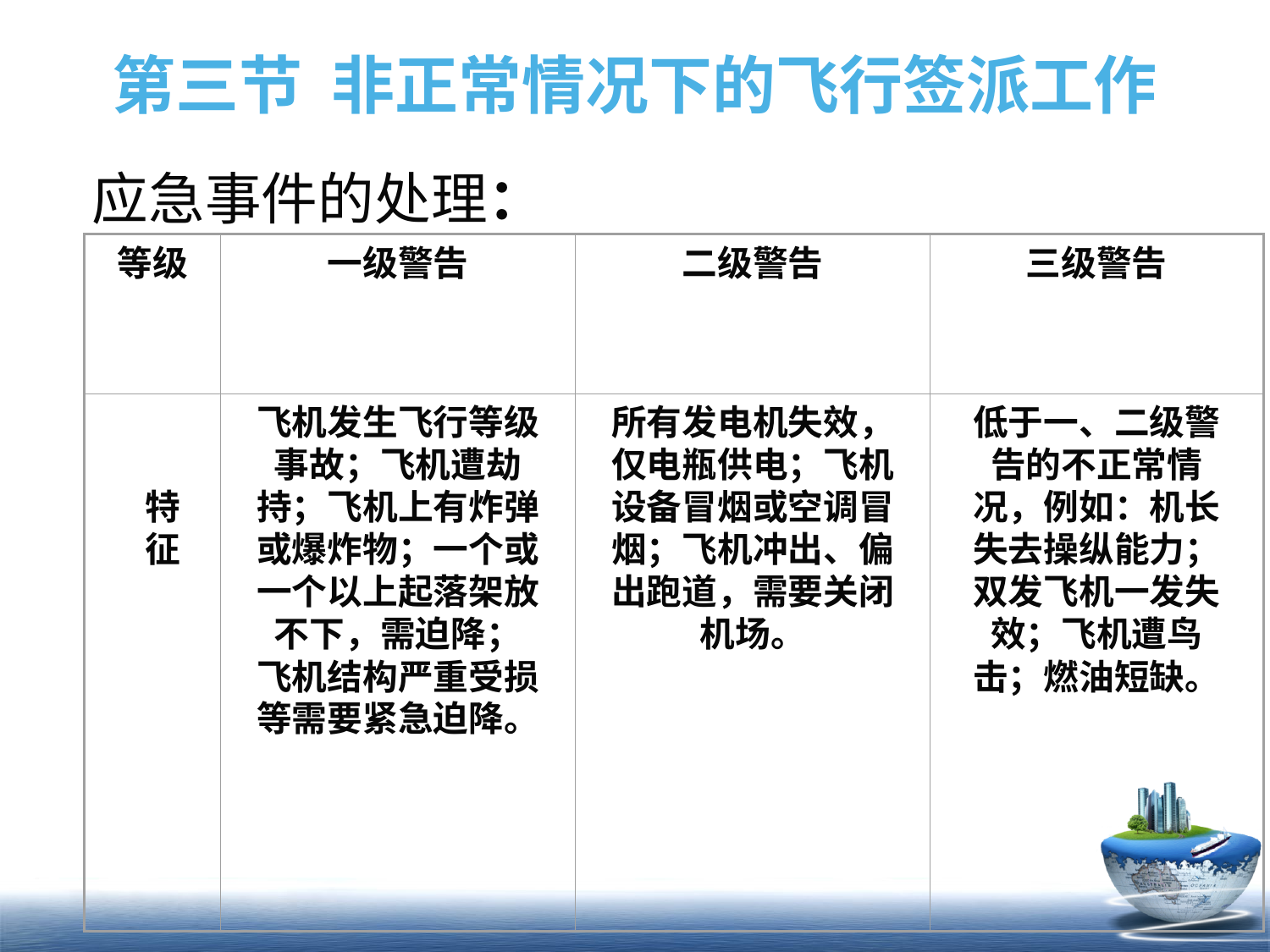

# 第三节  非正常情况下的飞行签派工作
应急事件的处理：

等级

一级警告

二级警告

三级警告

特
征

飞机发生飞行等级事故；飞机遭劫持；飞机上有炸弹或爆炸物；一个或一个以上起落架放不下，需迫降；
飞机结构严重受损等需要紧急迫降。

所有发电机失效，仅电瓶供电；飞机设备冒烟或空调冒烟；飞机冲出、偏出跑道，需要关闭机场。

低于一、二级警告的不正常情况，例如：机长失去操纵能力；双发飞机一发失效；飞机遭鸟击；燃油短缺。